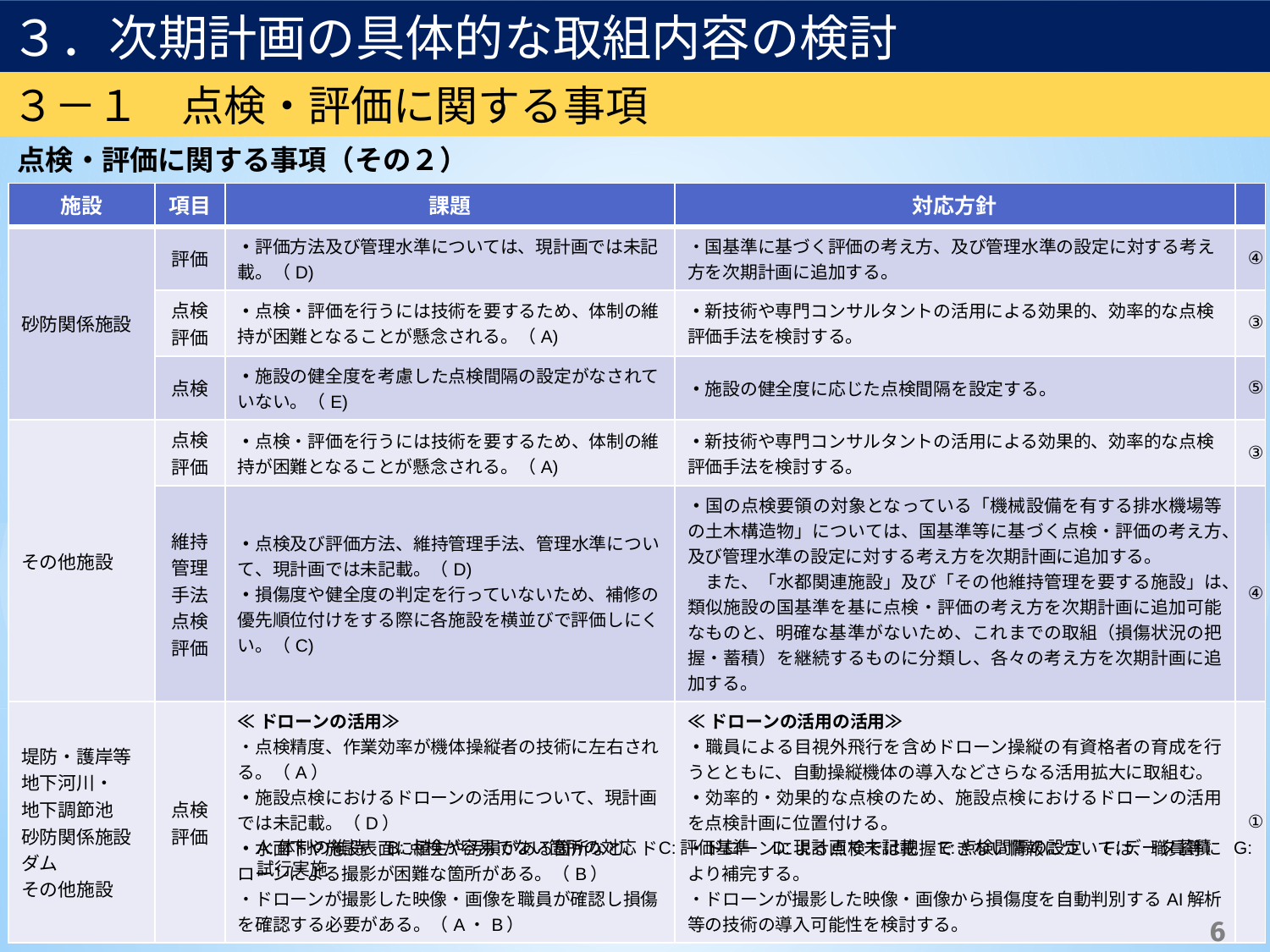

３．次期計画の具体的な取組内容の検討
３－１　点検・評価に関する事項
点検・評価に関する事項（その２）
| 施設 | 項目 | 課題 | 対応方針 |  |
| --- | --- | --- | --- | --- |
| 砂防関係施設 | 評価 | ・評価方法及び管理水準については、現計画では未記載。（D) | ・国基準に基づく評価の考え方、及び管理水準の設定に対する考え方を次期計画に追加する。 | ④ |
| ③砂防関係施設 | 点検 評価 | ・点検・評価を行うには技術を要するため、体制の維持が困難となることが懸念される。（A) | ・新技術や専門コンサルタントの活用による効果的、効率的な点検評価手法を検討する。 | ③ |
|  | 点検 | ・施設の健全度を考慮した点検間隔の設定がなされていない。（E) | ・施設の健全度に応じた点検間隔を設定する。 | ⑤ |
| その他施設 | 点検 評価 | ・点検・評価を行うには技術を要するため、体制の維持が困難となることが懸念される。（A) | ・新技術や専門コンサルタントの活用による効果的、効率的な点検評価手法を検討する。 | ③ |
|  | 維持管理手法 点検 評価 | ・点検及び評価方法、維持管理手法、管理水準について、現計画では未記載。（D) ・損傷度や健全度の判定を行っていないため、補修の優先順位付けをする際に各施設を横並びで評価しにくい。（C) | ・国の点検要領の対象となっている「機械設備を有する排水機場等の土木構造物」については、国基準等に基づく点検・評価の考え方、及び管理水準の設定に対する考え方を次期計画に追加する。 　また、「水都関連施設」及び「その他維持管理を要する施設」は、類似施設の国基準を基に点検・評価の考え方を次期計画に追加可能なものと、明確な基準がないため、これまでの取組（損傷状況の把握・蓄積）を継続するものに分類し、各々の考え方を次期計画に追加する。 | ④ |
| 堤防・護岸等 地下河川・ 地下調節池 砂防関係施設 ダム その他施設 | 点検 評価 | ≪ドローンの活用≫ ・点検精度、作業効率が機体操縦者の技術に左右される。（A） ・施設点検におけるドローンの活用について、現計画では未記載。（D） ・水面下や施設表面に植生や汚損がある箇所など、ドローンによる撮影が困難な箇所がある。（B） ・ドローンが撮影した映像・画像を職員が確認し損傷を確認する必要がある。（A・B） | ≪ドローンの活用の活用≫ ・職員による目視外飛行を含めドローン操縦の有資格者の育成を行うとともに、自動操縦機体の導入などさらなる活用拡大に取組む。 ・効率的・効果的な点検のため、施設点検におけるドローンの活用を点検計画に位置付ける。 ・ドローンによる点検では把握できない情報については、職員等により補完する。 ・ドローンが撮影した映像・画像から損傷度を自動判別するAI解析等の技術の導入可能性を検討する。 | ① |
A:体制の維持　B:点検が容易でない箇所の対応　C:評価基準　D:現計画で未記載　E:点検間隔の設定　F:データ蓄積　G:試行実施
6